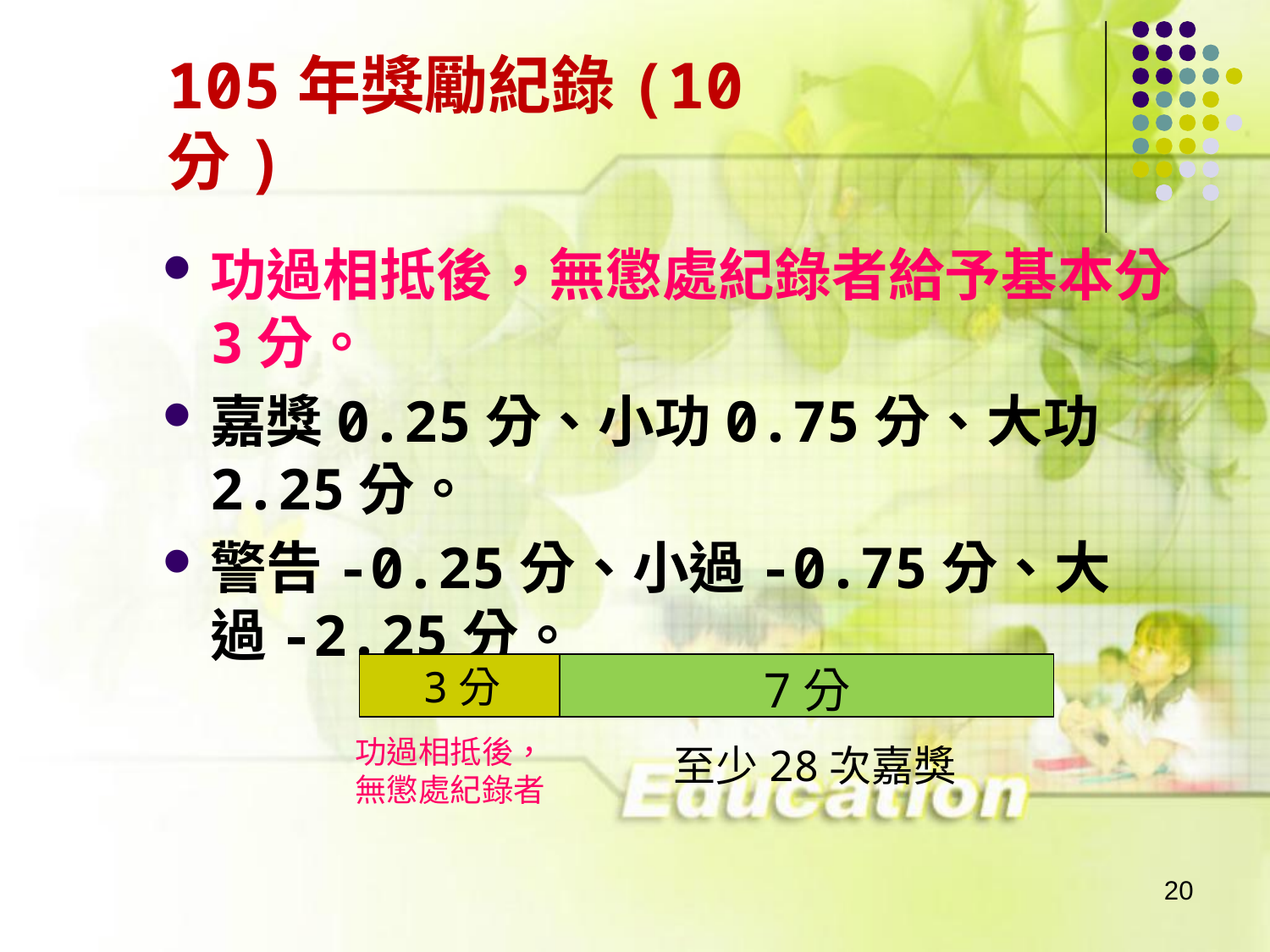

# 105年獎勵紀錄(10分)
功過相抵後，無懲處紀錄者給予基本分3分。
嘉獎0.25分、小功0.75分、大功2.25分。
警告-0.25分、小過-0.75分、大過-2.25分。

3分
7分
功過相抵後，無懲處紀錄者
至少28次嘉獎
20